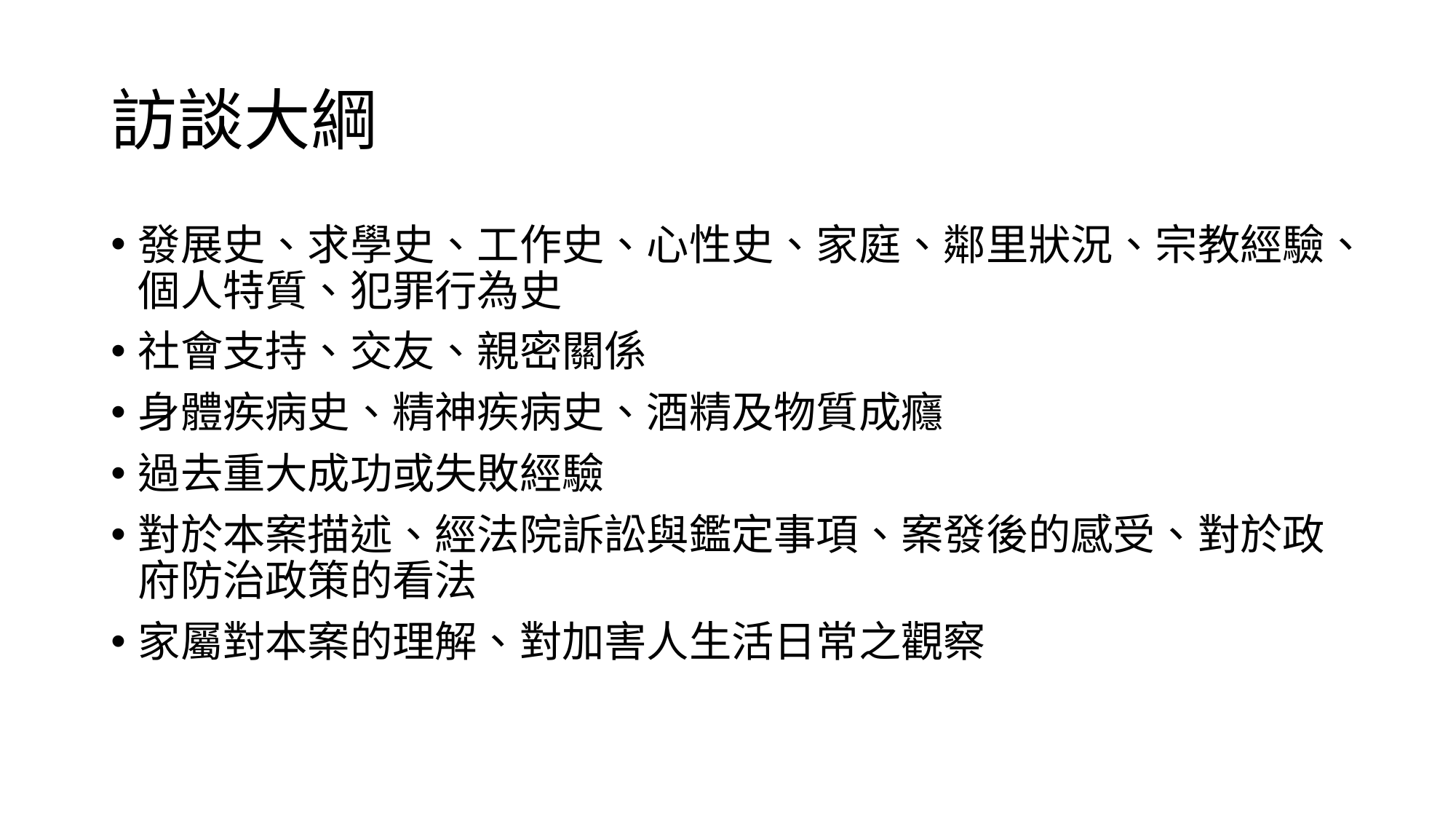

# 訪談大綱
發展史、求學史、工作史、心性史、家庭、鄰里狀況、宗教經驗、個人特質、犯罪行為史
社會支持、交友、親密關係
身體疾病史、精神疾病史、酒精及物質成癮
過去重大成功或失敗經驗
對於本案描述、經法院訴訟與鑑定事項、案發後的感受、對於政府防治政策的看法
家屬對本案的理解、對加害人生活日常之觀察